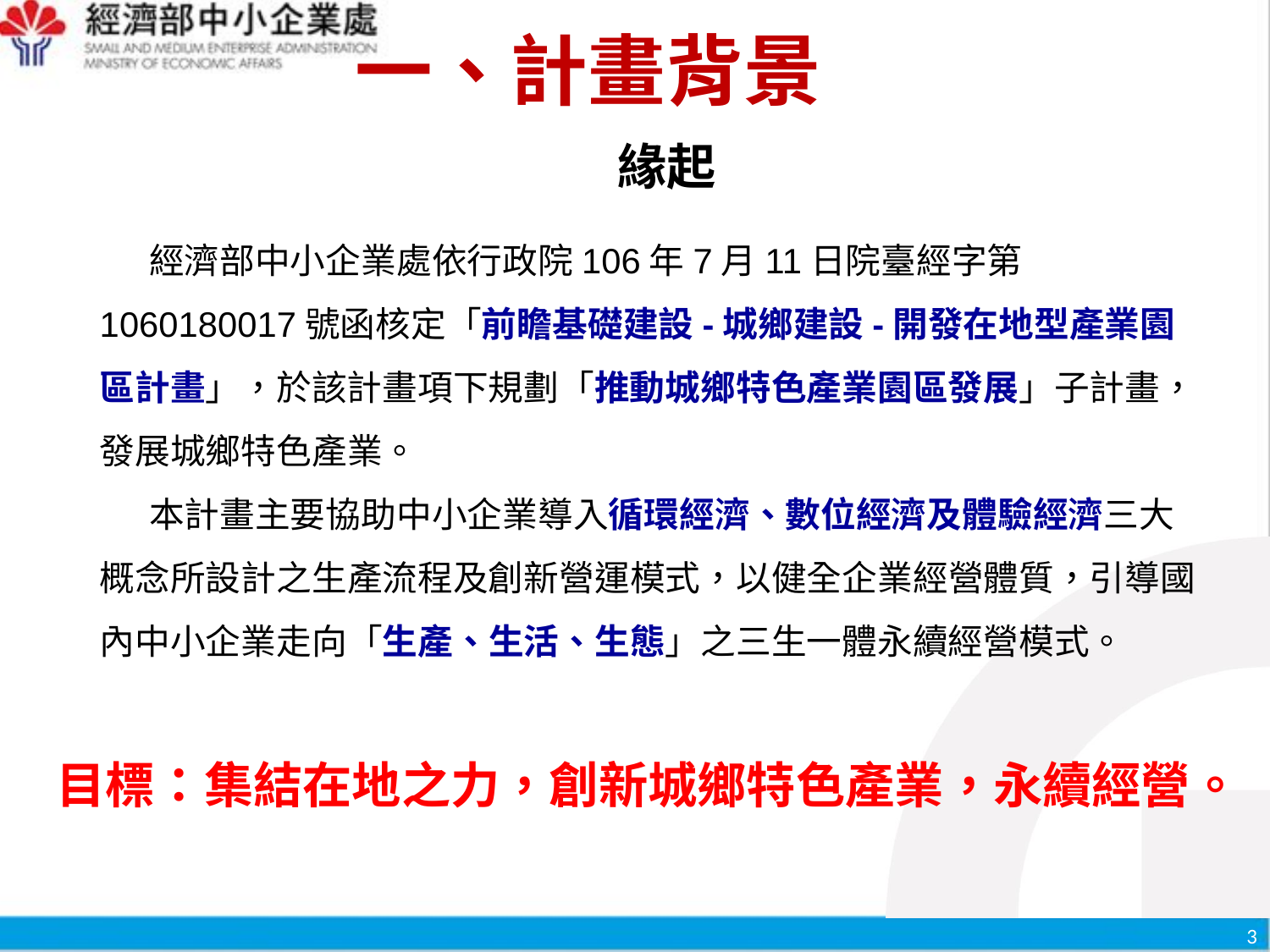

一、計畫背景
# 緣起
經濟部中小企業處依行政院106年7月11日院臺經字第1060180017號函核定「前瞻基礎建設-城鄉建設-開發在地型產業園區計畫」，於該計畫項下規劃「推動城鄉特色產業園區發展」子計畫，發展城鄉特色產業。
本計畫主要協助中小企業導入循環經濟、數位經濟及體驗經濟三大概念所設計之生產流程及創新營運模式，以健全企業經營體質，引導國內中小企業走向「生產、生活、生態」之三生一體永續經營模式。
目標：集結在地之力，創新城鄉特色產業，永續經營。
3